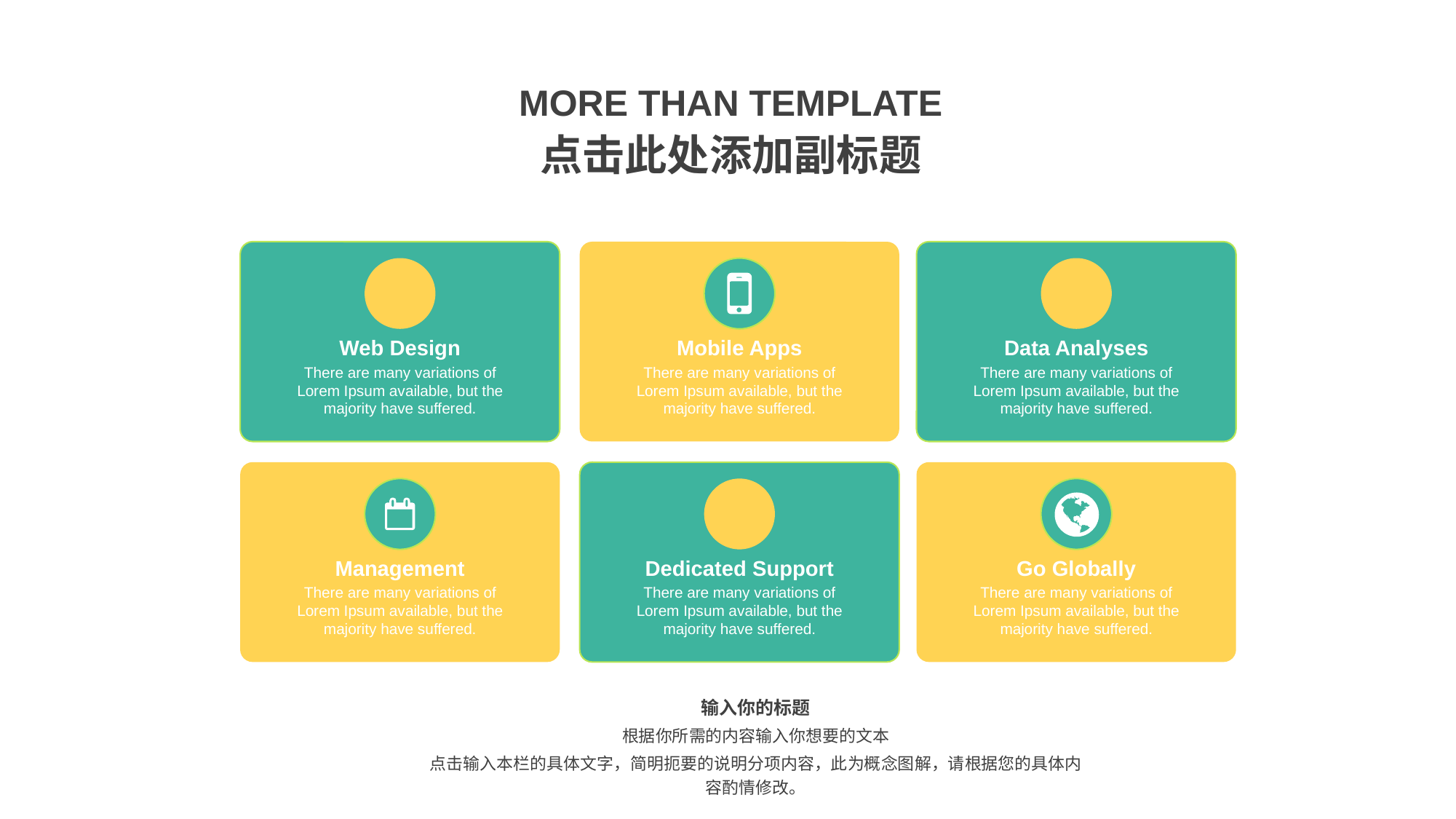

MORE THAN TEMPLATE
点击此处添加副标题

Web Design
There are many variations of Lorem Ipsum available, but the majority have suffered.
Mobile Apps
There are many variations of Lorem Ipsum available, but the majority have suffered.
Data Analyses
There are many variations of Lorem Ipsum available, but the majority have suffered.

Management
There are many variations of Lorem Ipsum available, but the majority have suffered.
Dedicated Support
There are many variations of Lorem Ipsum available, but the majority have suffered.
Go Globally
There are many variations of Lorem Ipsum available, but the majority have suffered.
输入你的标题
根据你所需的内容输入你想要的文本
点击输入本栏的具体文字，简明扼要的说明分项内容，此为概念图解，请根据您的具体内容酌情修改。